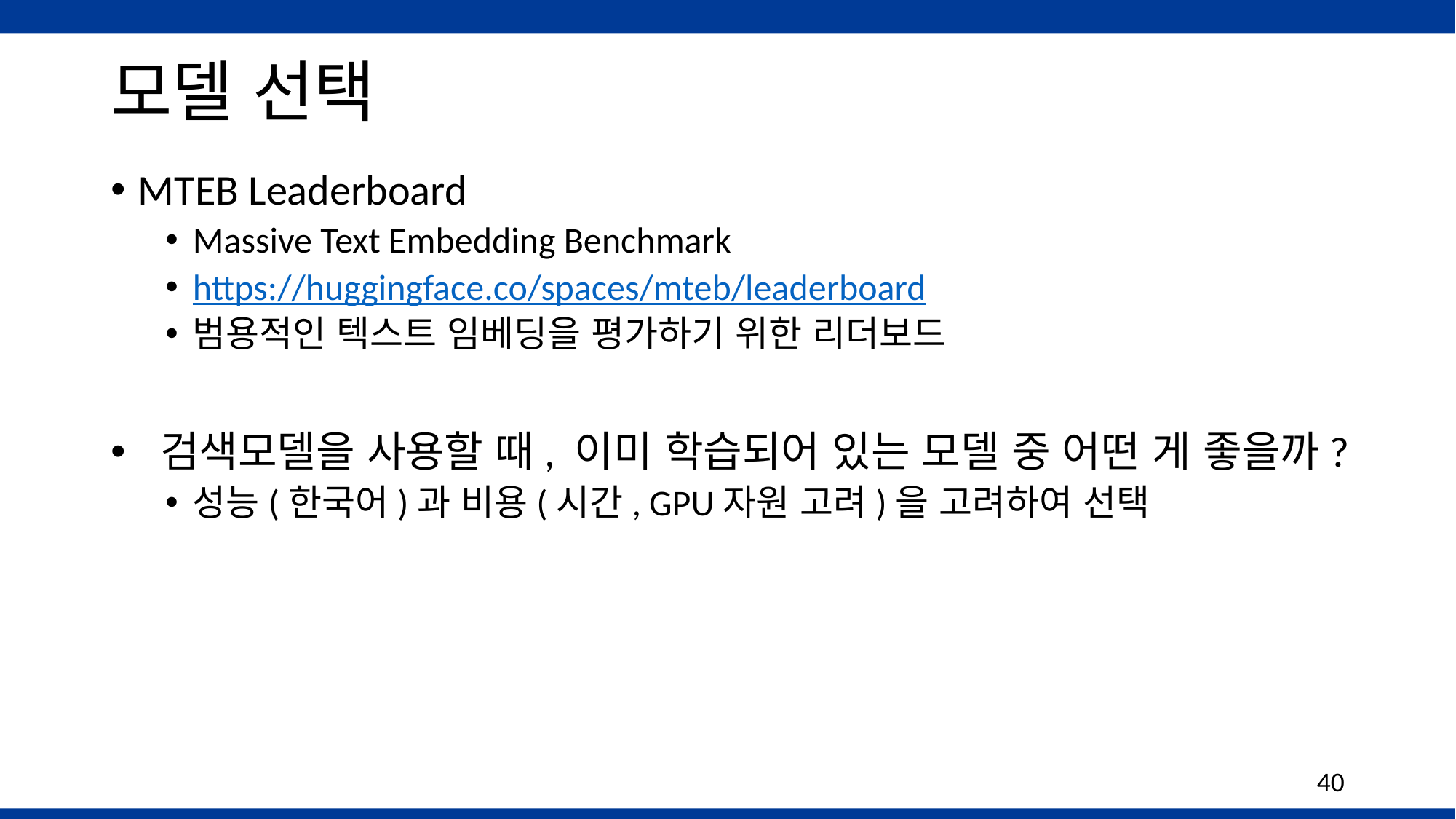

# 모델 선택
MTEB Leaderboard
Massive Text Embedding Benchmark
https://huggingface.co/spaces/mteb/leaderboard
범용적인 텍스트 임베딩을 평가하기 위한 리더보드

 검색모델을 사용할 때, 이미 학습되어 있는 모델 중 어떤 게 좋을까?
성능(한국어)과 비용(시간, GPU자원 고려)을 고려하여 선택
40